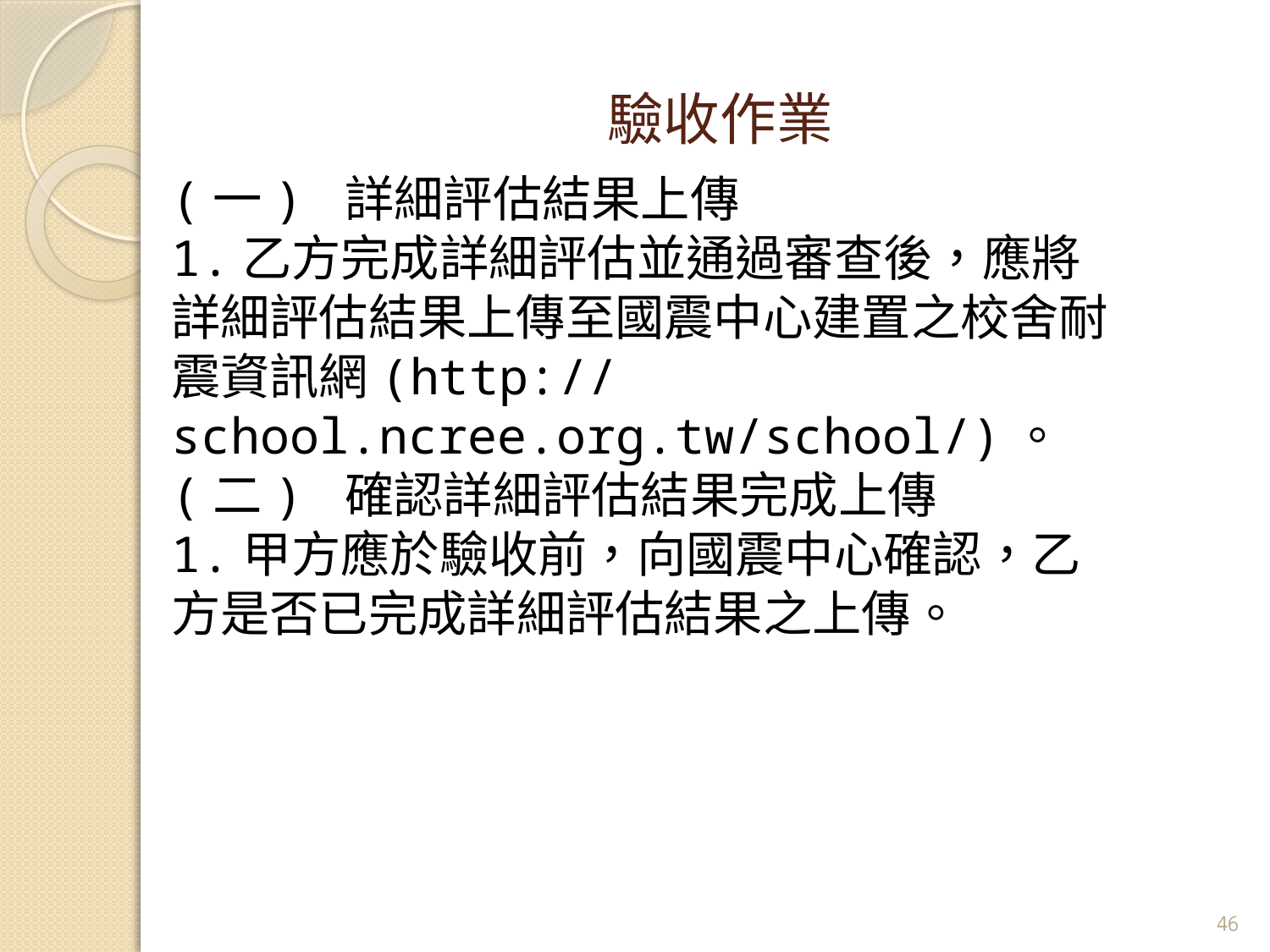

# 驗收作業
(一) 詳細評估結果上傳
1.乙方完成詳細評估並通過審查後，應將詳細評估結果上傳至國震中心建置之校舍耐震資訊網(http://school.ncree.org.tw/school/)。
(二) 確認詳細評估結果完成上傳
1.甲方應於驗收前，向國震中心確認，乙方是否已完成詳細評估結果之上傳。
46